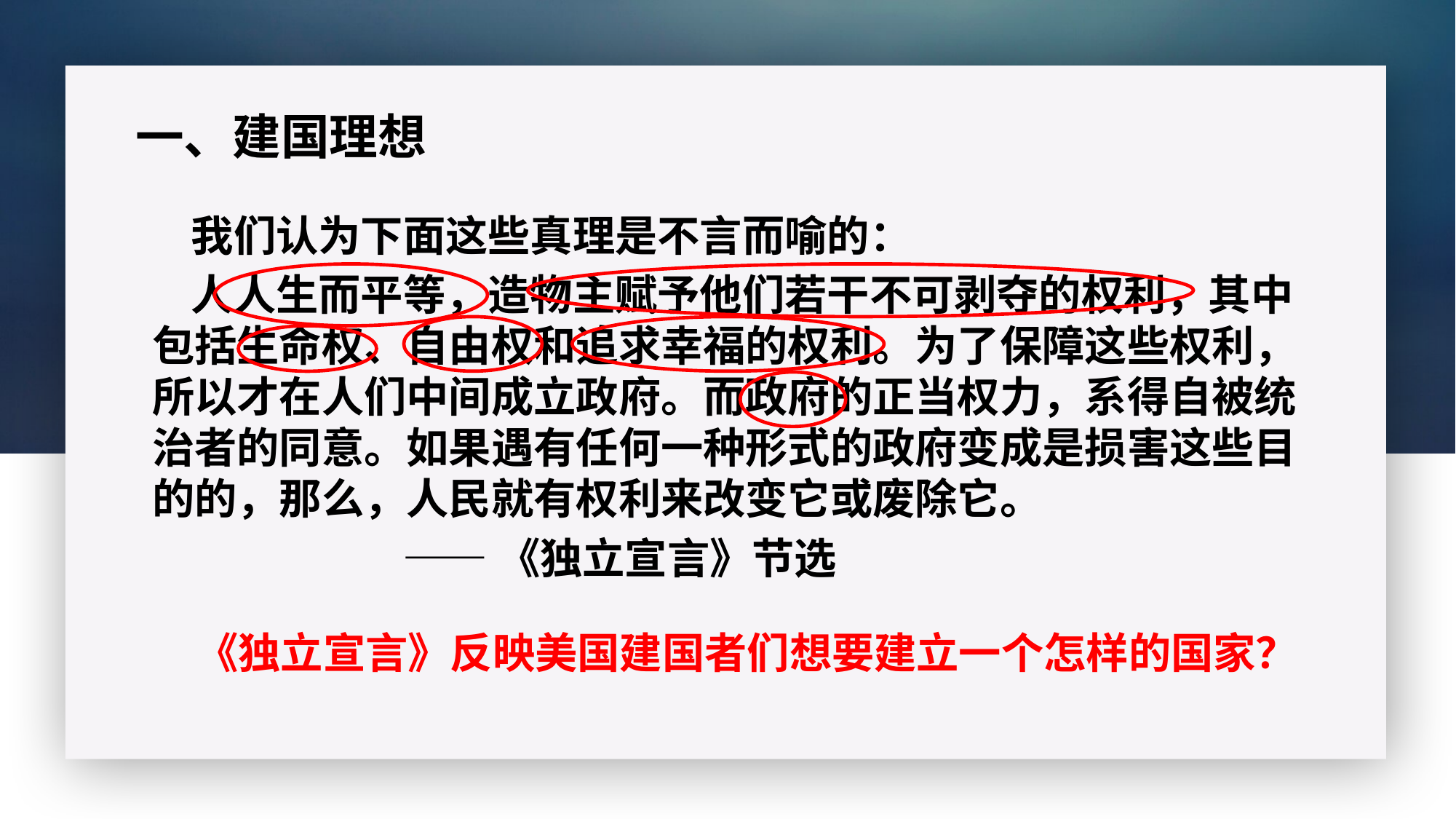

一、建国理想
   我们认为下面这些真理是不言而喻的：
   人人生而平等，造物主赋予他们若干不可剥夺的权利，其中包括生命权、自由权和追求幸福的权利。为了保障这些权利，所以才在人们中间成立政府。而政府的正当权力，系得自被统治者的同意。如果遇有任何一种形式的政府变成是损害这些目的的，那么，人民就有权利来改变它或废除它。
                          ——《独立宣言》节选

《独立宣言》反映美国建国者们想要建立一个怎样的国家？